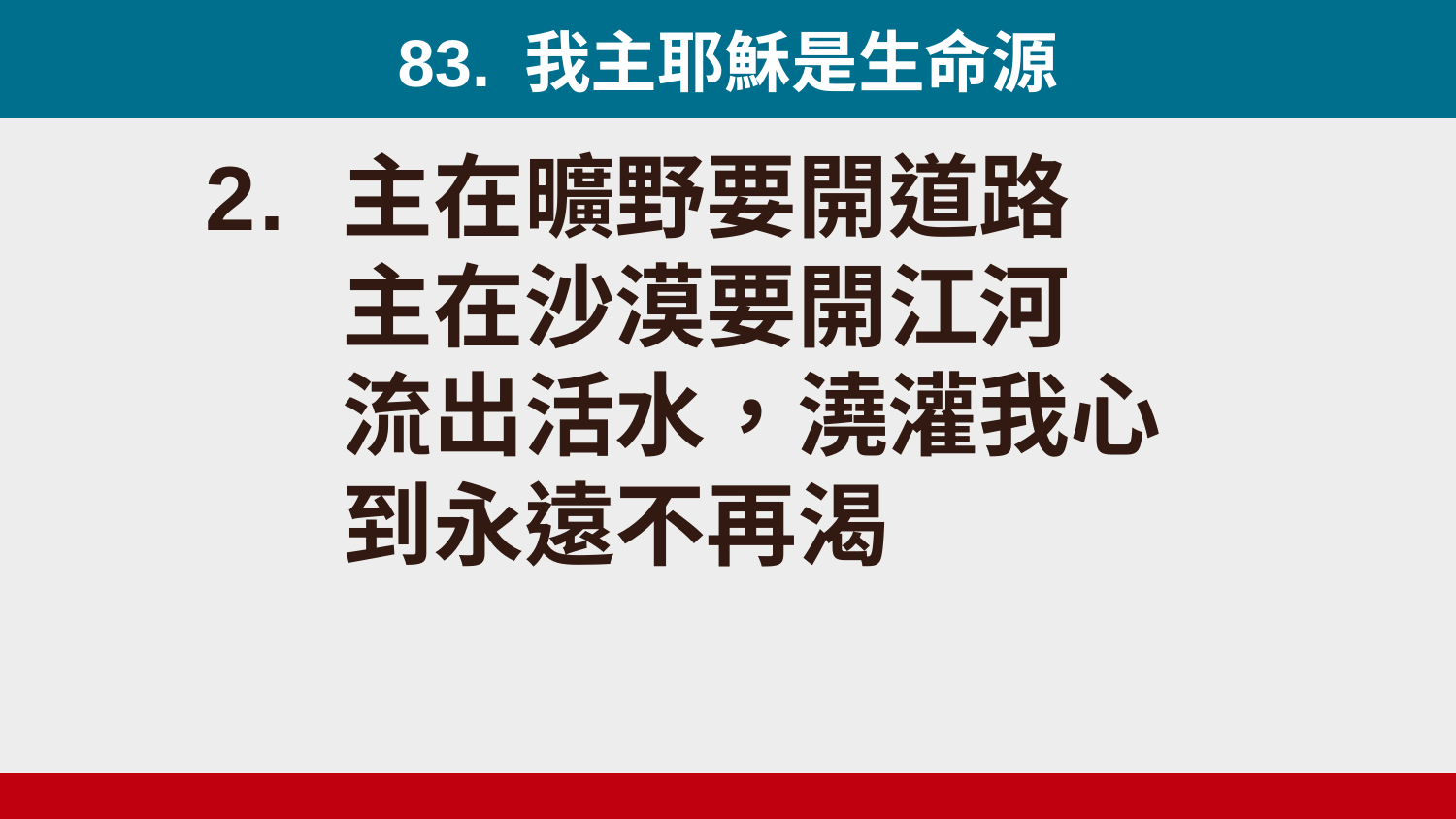

# 83. 我主耶穌是生命源
主在曠野要開道路
主在沙漠要開江河
流出活水，澆灌我心
到永遠不再渴